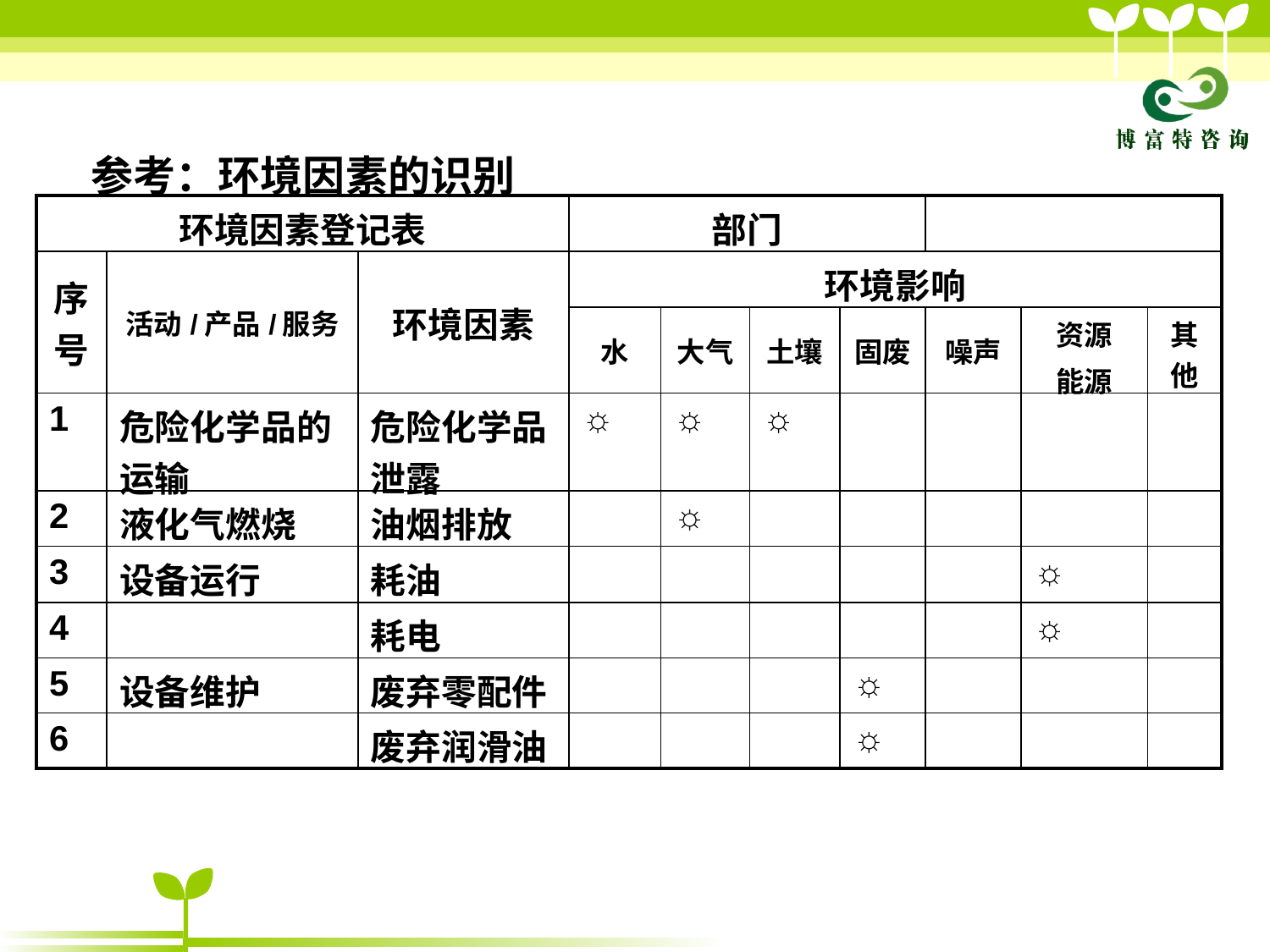

参考：环境因素的识别
| 环境因素登记表 |  |  | 部门 |  |  |  |  |  |  |
| --- | --- | --- | --- | --- | --- | --- | --- | --- | --- |
| 序号 | 活动/产品/服务 | 环境因素 | 环境影响 |  |  |  |  |  |  |
|  |  |  | 水 | 大气 | 土壤 | 固废 | 噪声 | 资源 能源 | 其他 |
| 1 | 危险化学品的运输 | 危险化学品泄露 | ☼ | ☼ | ☼ |  |  |  |  |
| 2 | 液化气燃烧 | 油烟排放 |  | ☼ |  |  |  |  |  |
| 3 | 设备运行 | 耗油 |  |  |  |  |  | ☼ |  |
| 4 |  | 耗电 |  |  |  |  |  | ☼ |  |
| 5 | 设备维护 | 废弃零配件 |  |  |  | ☼ |  |  |  |
| 6 |  | 废弃润滑油 |  |  |  | ☼ |  |  |  |